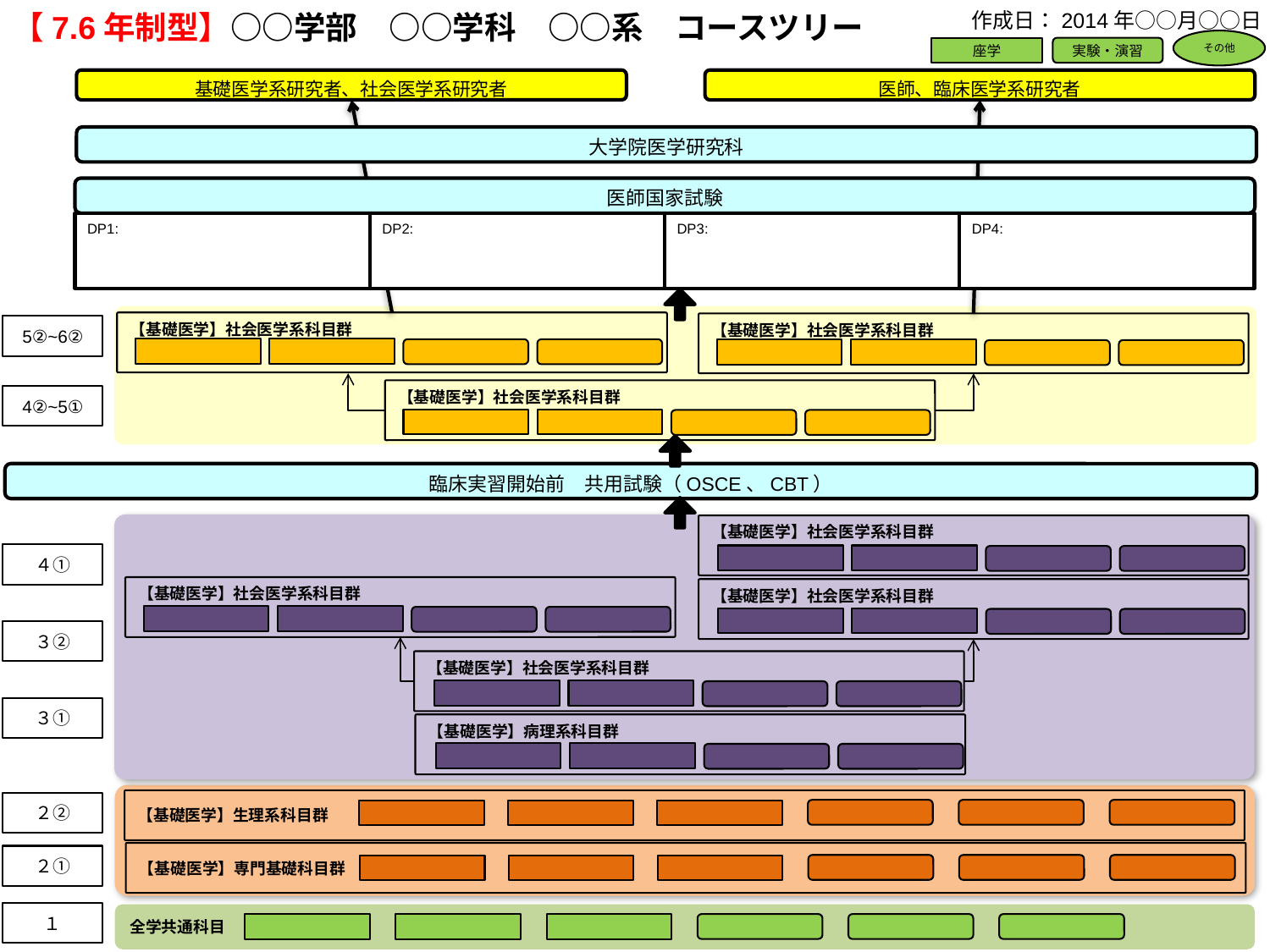

【7.6年制型】○○学部　○○学科　○○系　コースツリー
作成日：2014年○○月○○日
その他
座学
実験・演習
基礎医学系研究者、社会医学系研究者
医師、臨床医学系研究者
大学院医学研究科
医師国家試験
DP1:
DP2:
DP3:
DP4:

【基礎医学】社会医学系科目群
【基礎医学】社会医学系科目群
5②~6②

【基礎医学】社会医学系科目群
4②~5①

臨床実習開始前　共用試験（OSCE、CBT）

【基礎医学】社会医学系科目群
４①

【基礎医学】社会医学系科目群
【基礎医学】社会医学系科目群

３②
【基礎医学】社会医学系科目群

３①
【基礎医学】病理系科目群

【基礎医学】生理系科目群
２②

【基礎医学】専門基礎科目群
２①

１
全学共通科目